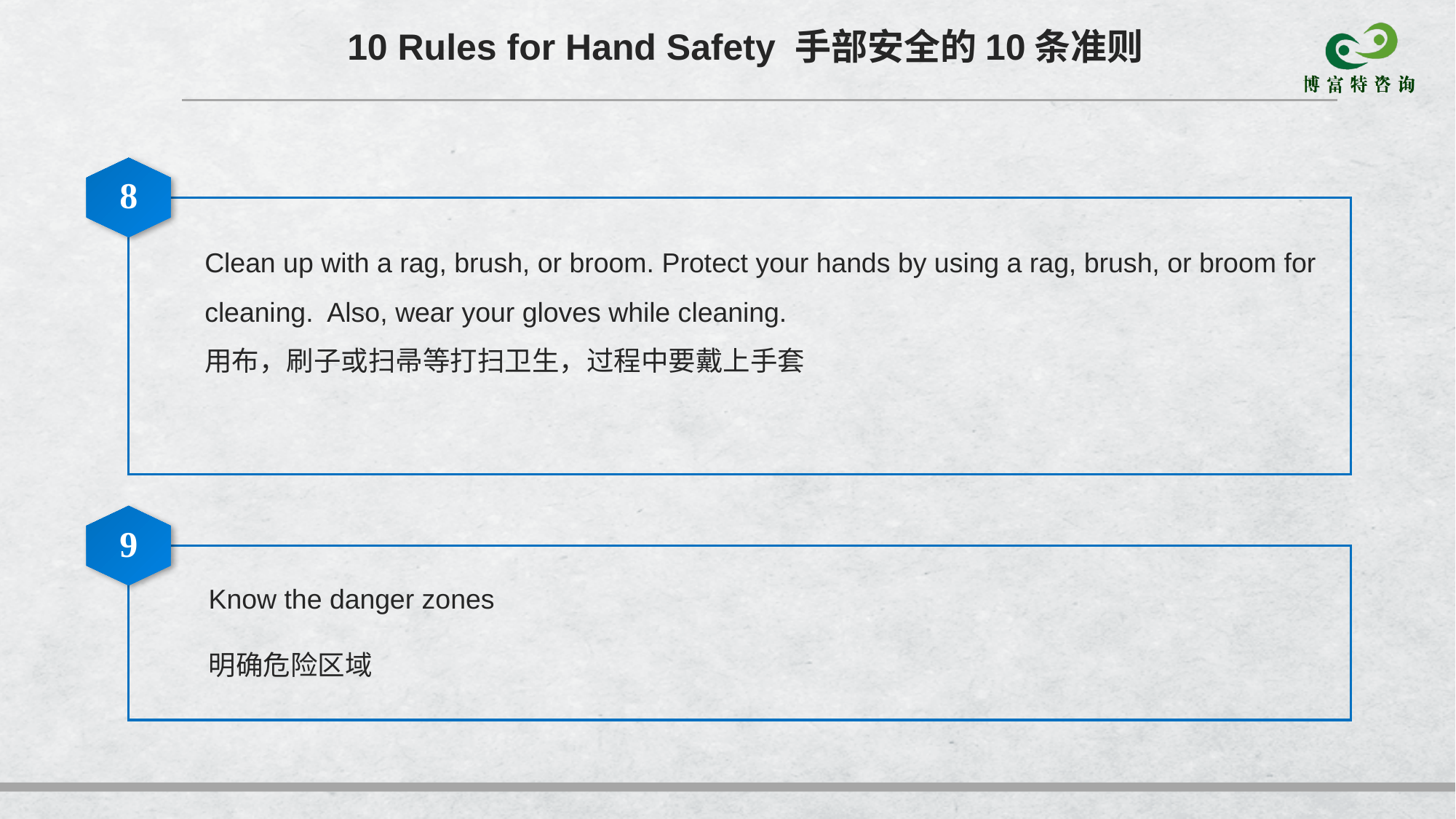

10 Rules for Hand Safety 手部安全的10条准则

8

Clean up with a rag, brush, or broom. Protect your hands by using a rag, brush, or broom for cleaning.  Also, wear your gloves while cleaning.
用布，刷子或扫帚等打扫卫生，过程中要戴上手套

9

Know the danger zones
明确危险区域